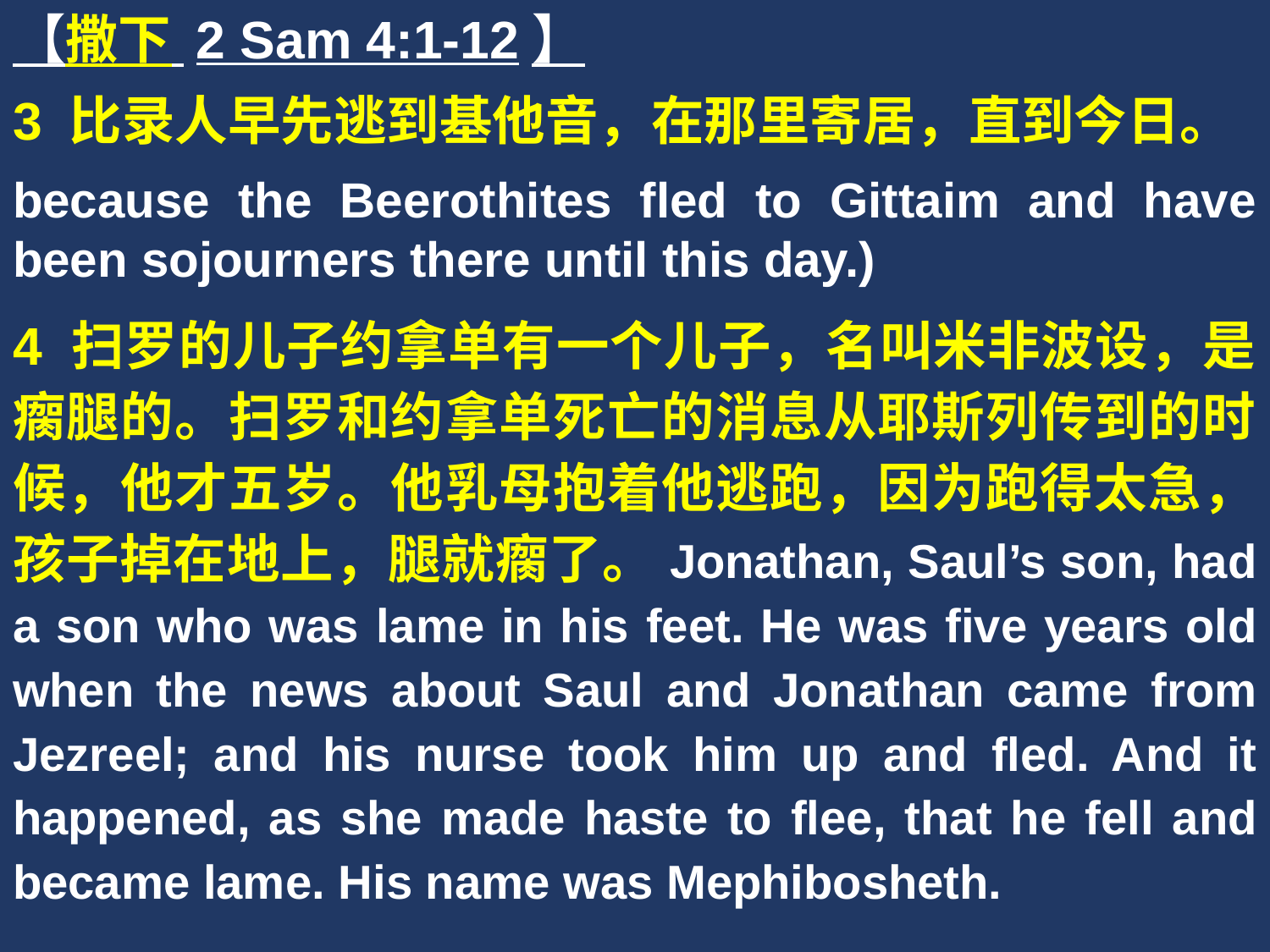

【撒下 2 Sam 4:1-12】
3 比录人早先逃到基他音，在那里寄居，直到今日。
because the Beerothites fled to Gittaim and have been sojourners there until this day.)
4 扫罗的儿子约拿单有一个儿子，名叫米非波设，是瘸腿的。扫罗和约拿单死亡的消息从耶斯列传到的时候，他才五岁。他乳母抱着他逃跑，因为跑得太急，孩子掉在地上，腿就瘸了。Jonathan, Saul’s son, had a son who was lame in his feet. He was five years old when the news about Saul and Jonathan came from Jezreel; and his nurse took him up and fled. And it happened, as she made haste to flee, that he fell and became lame. His name was Mephibosheth.